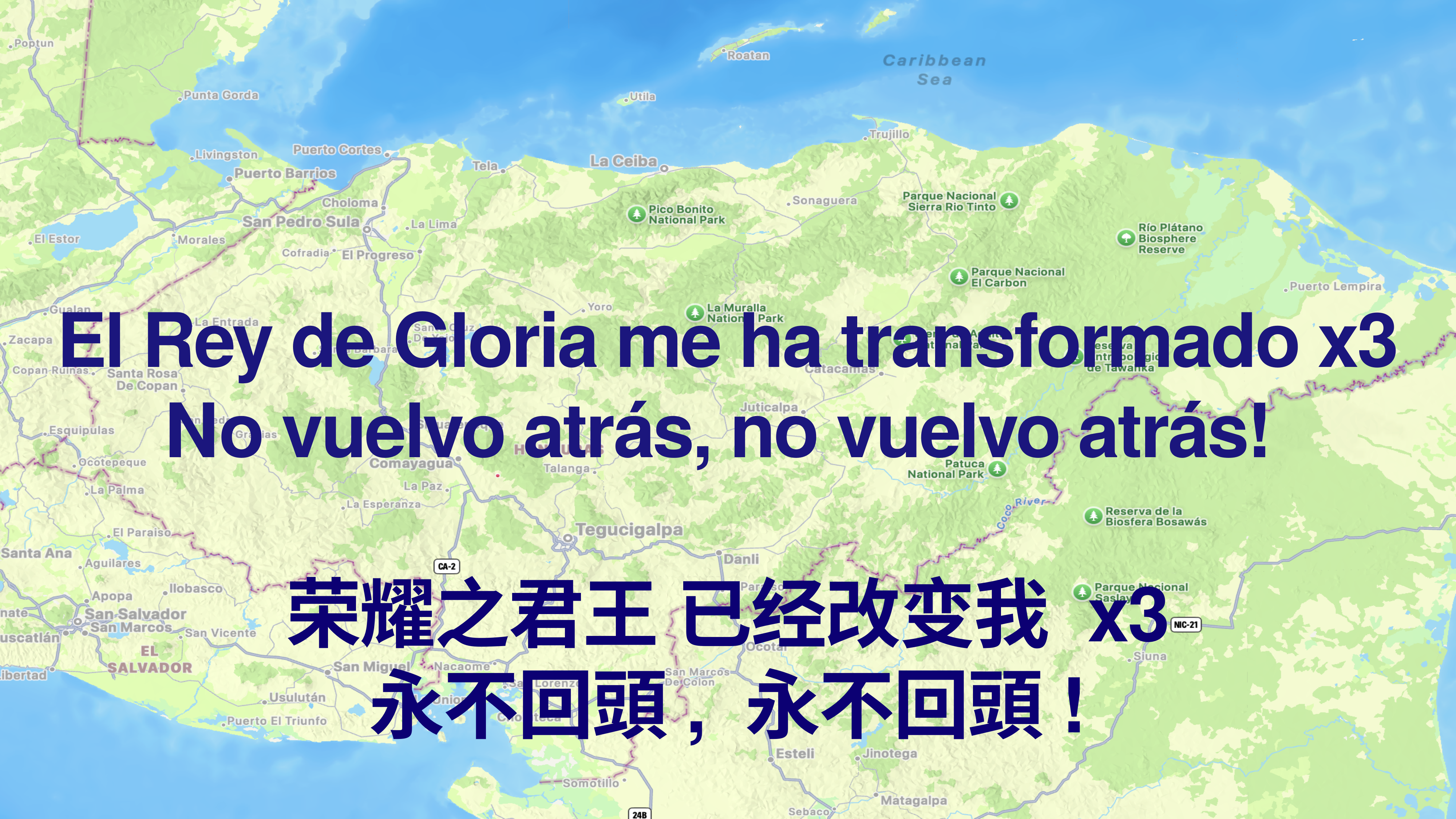

El Rey de Gloria me ha transformado x3
No vuelvo atrás, no vuelvo atrás!
荣耀之君王 已经改变我 x3
永不回頭, 永不回頭!
3